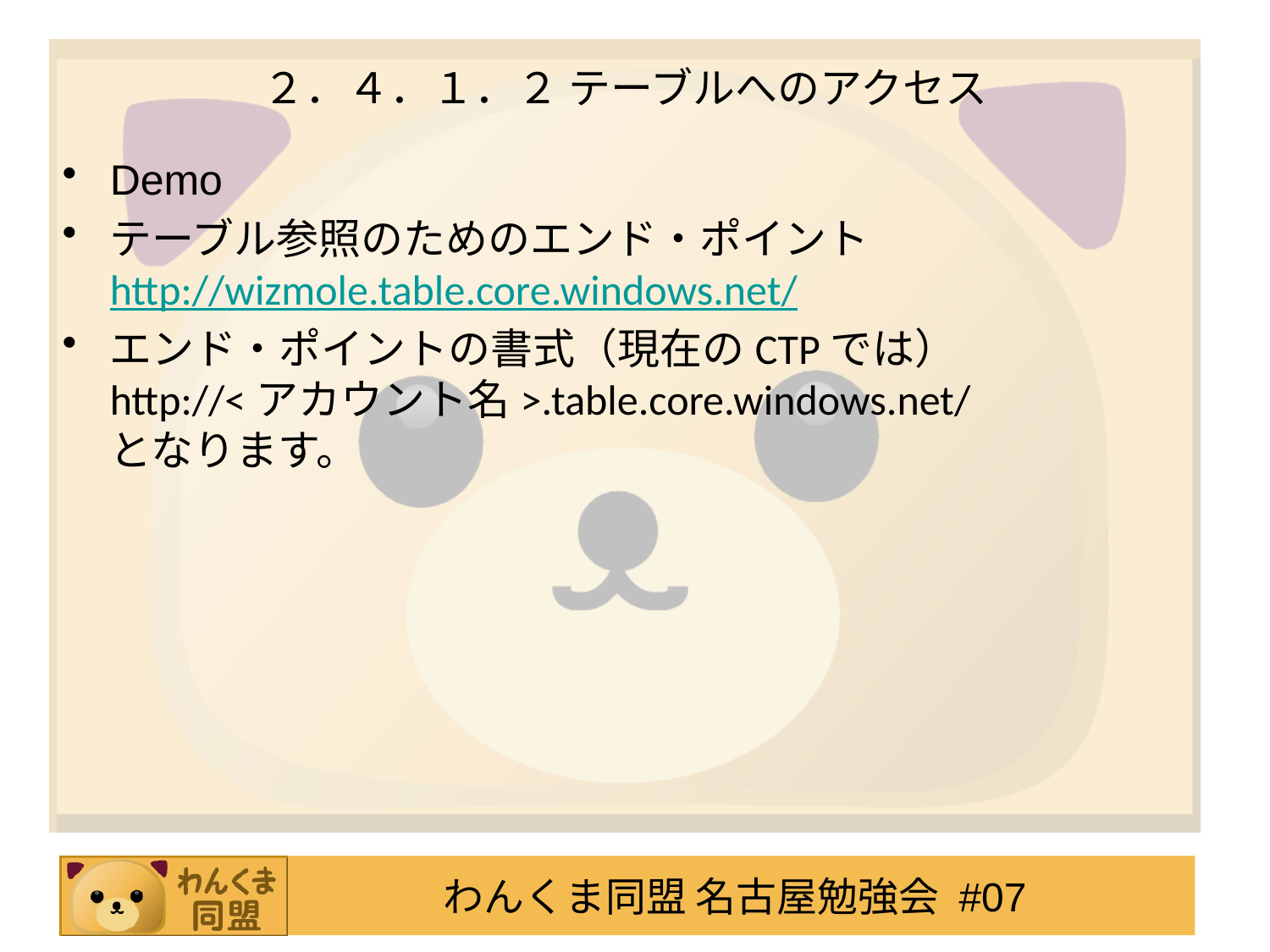

# ２．４．１．２ テーブルへのアクセス
Demo
テーブル参照のためのエンド・ポイント
http://wizmole.table.core.windows.net/
エンド・ポイントの書式（現在のCTPでは）
http://<アカウント名>.table.core.windows.net/
となります。